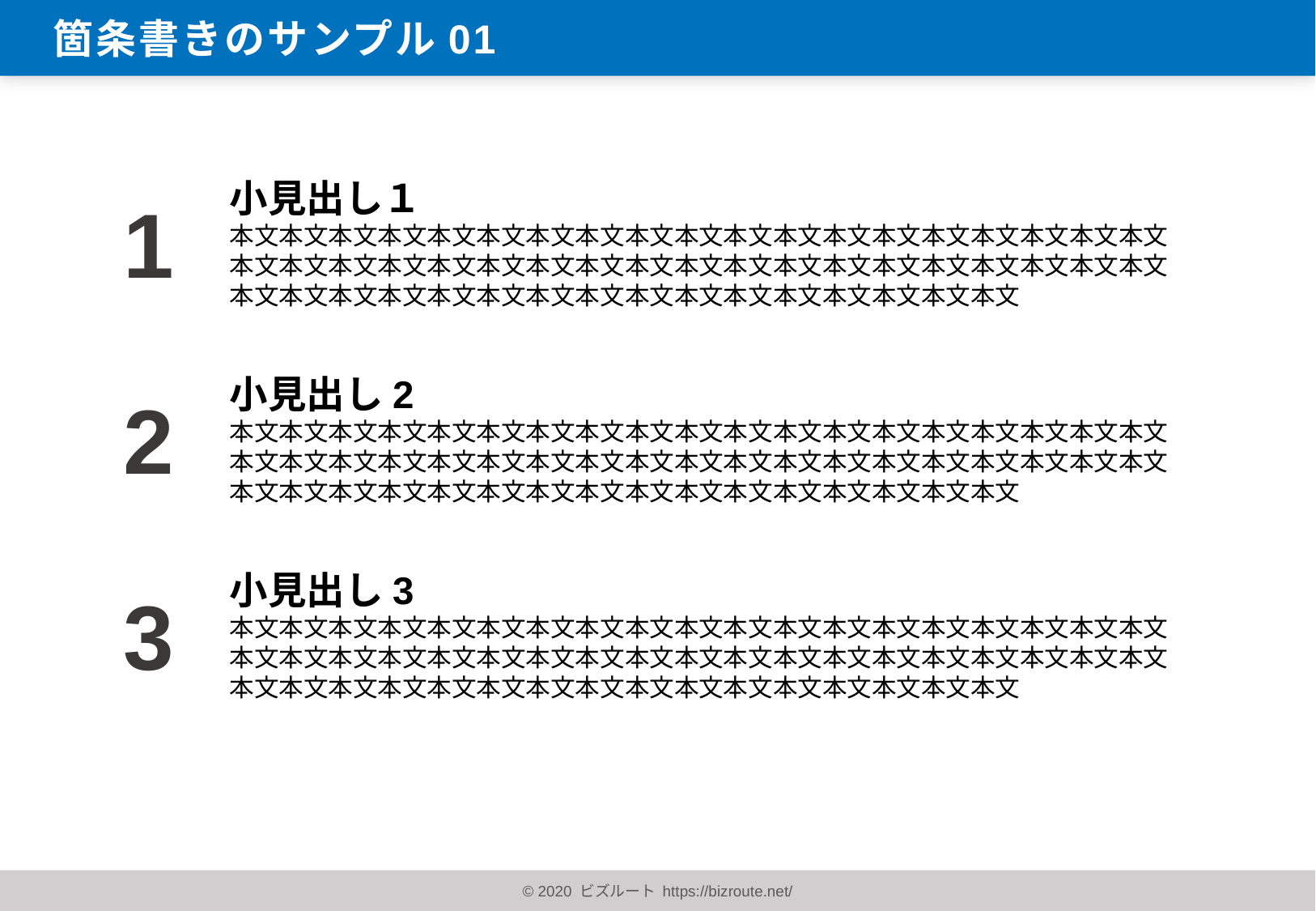

箇条書きのサンプル01
小見出し１
本文本文本文本文本文本文本文本文本文本文本文本文本文本文本文本文本文本文本文本文本文本文本文本文本文本文本文本文本文本文本文本文本文本文本文本文本文本文本文本文本文本文本文本文本文本文本文本文本文本文本文本文本文本文
1
小見出し2
本文本文本文本文本文本文本文本文本文本文本文本文本文本文本文本文本文本文本文本文本文本文本文本文本文本文本文本文本文本文本文本文本文本文本文本文本文本文本文本文本文本文本文本文本文本文本文本文本文本文本文本文本文本文
2
小見出し3
本文本文本文本文本文本文本文本文本文本文本文本文本文本文本文本文本文本文本文本文本文本文本文本文本文本文本文本文本文本文本文本文本文本文本文本文本文本文本文本文本文本文本文本文本文本文本文本文本文本文本文本文本文本文
3

© 2020 ビズルート https://bizroute.net/